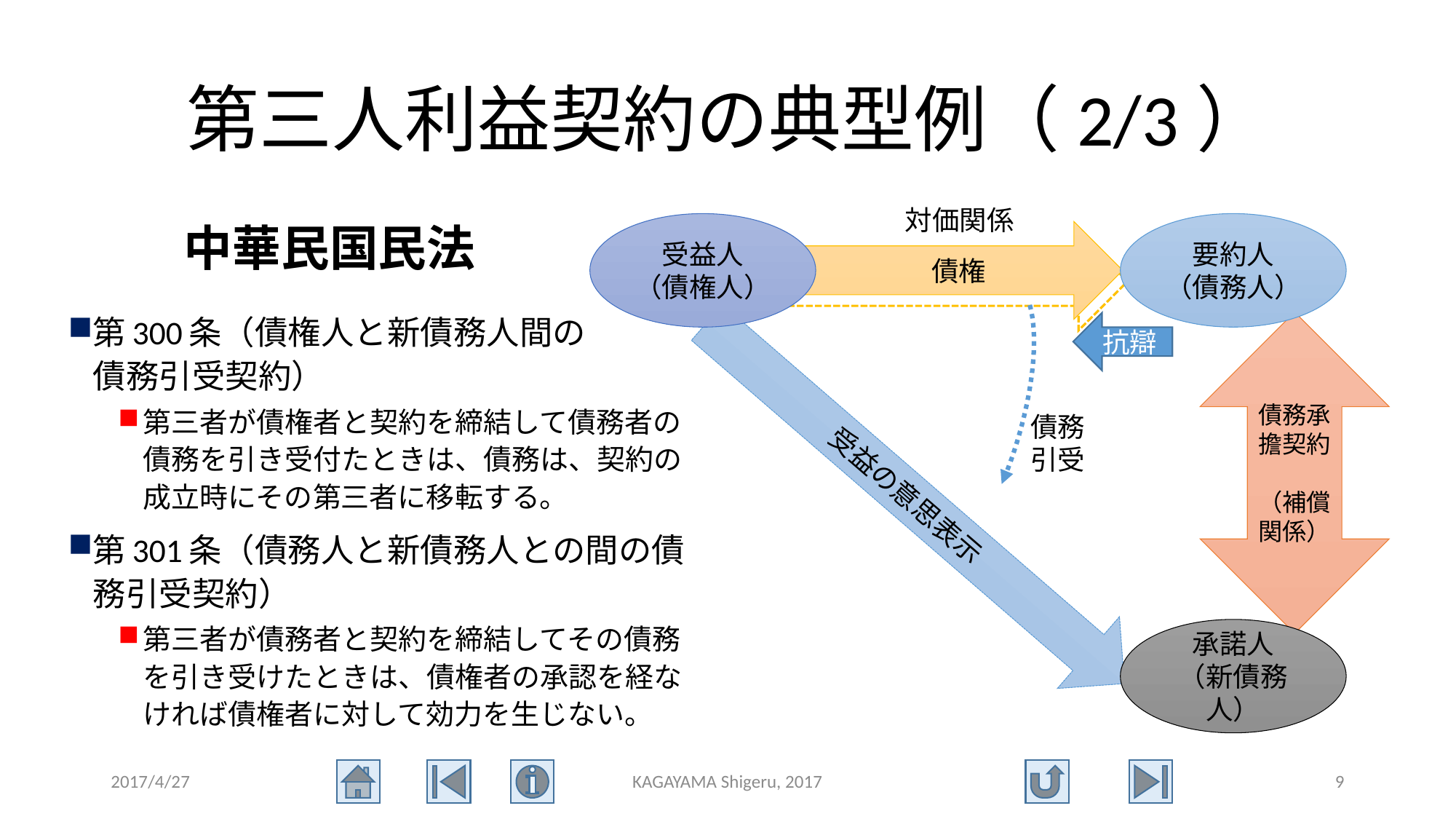

# 第三人利益契約の典型例（2/3）
対価関係
中華民国民法
受益人
（債権人）
要約人
（債務人）
　　　　　　　債権
債権

第300条（債権人と新債務人間の
債務引受契約）
第三者が債権者と契約を締結して債務者の債務を引き受付たときは、債務は、契約の成立時にその第三者に移転する。
第301条（債務人と新債務人との間の債務引受契約）
第三者が債務者と契約を締結してその債務を引き受けたときは、債権者の承認を経なければ債権者に対して効力を生じない。
債務承擔契約

（補償
関係）
抗辯
債務
引受
受益の意思表示
承諾人
（新債務人）
2017/4/27
KAGAYAMA Shigeru, 2017
9